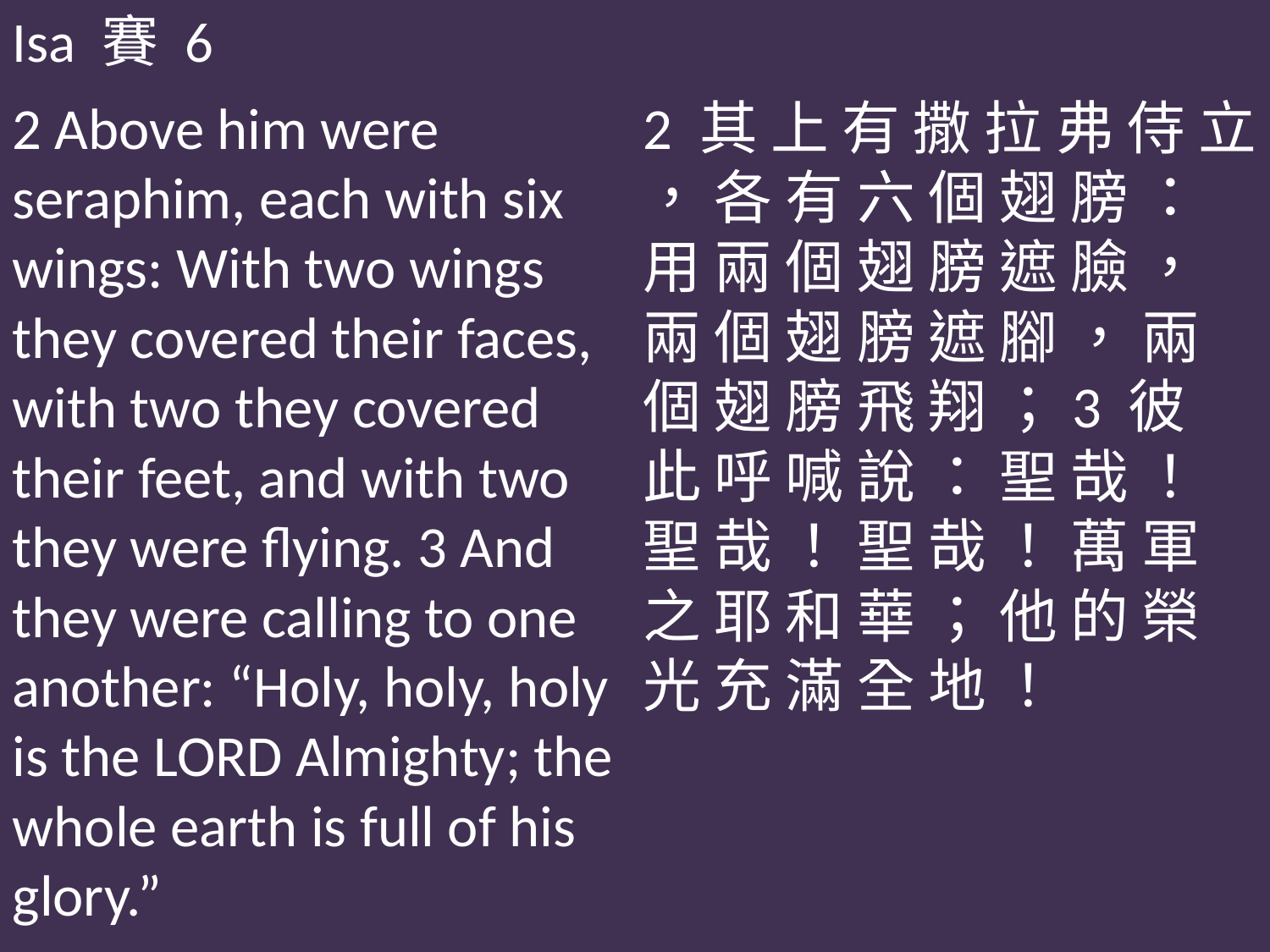

Isa 賽 6
2 Above him were seraphim, each with six wings: With two wings they covered their faces, with two they covered their feet, and with two they were flying. 3 And they were calling to one another: “Holy, holy, holy is the LORD Almighty; the whole earth is full of his glory.”
2 其 上 有 撒 拉 弗 侍 立 ， 各 有 六 個 翅 膀 ： 用 兩 個 翅 膀 遮 臉 ， 兩 個 翅 膀 遮 腳 ， 兩 個 翅 膀 飛 翔 ；3 彼 此 呼 喊 說 ： 聖 哉 ！ 聖 哉 ！ 聖 哉 ！ 萬 軍 之 耶 和 華 ； 他 的 榮 光 充 滿 全 地 ！